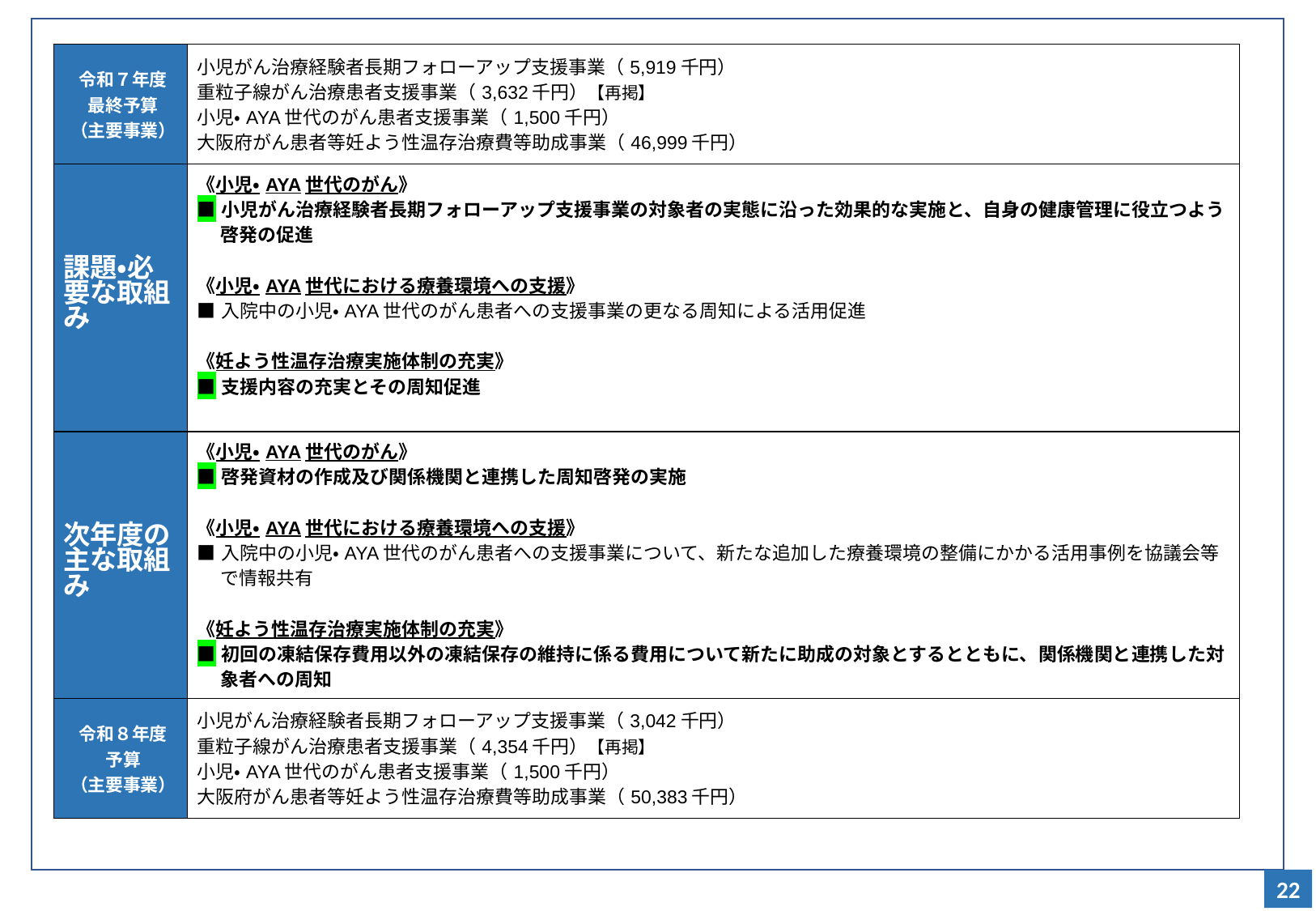

| 令和７年度 最終予算 （主要事業） | 小児がん治療経験者長期フォローアップ支援事業（5,919千円） 重粒子線がん治療患者支援事業（3,632千円）【再掲】 小児・AYA世代のがん患者支援事業（1,500千円） 大阪府がん患者等妊よう性温存治療費等助成事業（46,999千円） |
| --- | --- |
| 課題・必要な取組み | 《小児・AYA世代のがん》 ■小児がん治療経験者長期フォローアップ支援事業の対象者の実態に沿った効果的な実施と、自身の健康管理に役立つよう啓発の促進 《小児・AYA世代における療養環境への支援》 ■入院中の小児・AYA世代のがん患者への支援事業の更なる周知による活用促進 《妊よう性温存治療実施体制の充実》 ■支援内容の充実とその周知促進 |
| 次年度の主な取組み | 《小児・AYA世代のがん》 ■啓発資材の作成及び関係機関と連携した周知啓発の実施 《小児・AYA世代における療養環境への支援》 ■入院中の小児・AYA世代のがん患者への支援事業について、新たな追加した療養環境の整備にかかる活用事例を協議会等で情報共有 《妊よう性温存治療実施体制の充実》 ■初回の凍結保存費用以外の凍結保存の維持に係る費用について新たに助成の対象とするとともに、関係機関と連携した対象者への周知 |
| 令和８年度 予算 （主要事業） | 小児がん治療経験者長期フォローアップ支援事業（3,042千円） 重粒子線がん治療患者支援事業（4,354千円）【再掲】 小児・AYA世代のがん患者支援事業（1,500千円） 大阪府がん患者等妊よう性温存治療費等助成事業（50,383千円） |
22